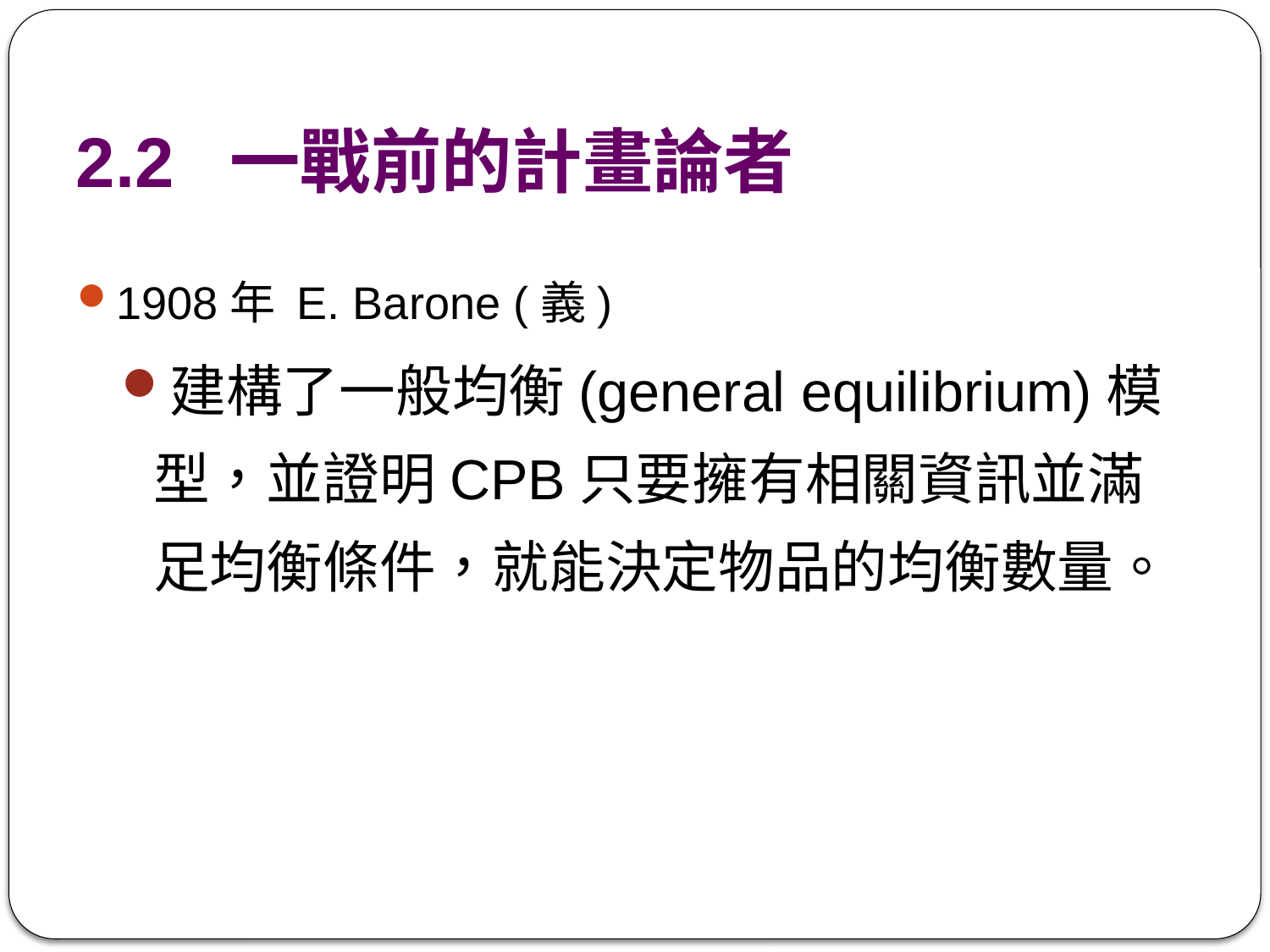

# 2.2  一戰前的計畫論者
1908年 E. Barone (義)
建構了一般均衡(general equilibrium)模型，並證明CPB只要擁有相關資訊並滿足均衡條件，就能決定物品的均衡數量。
12